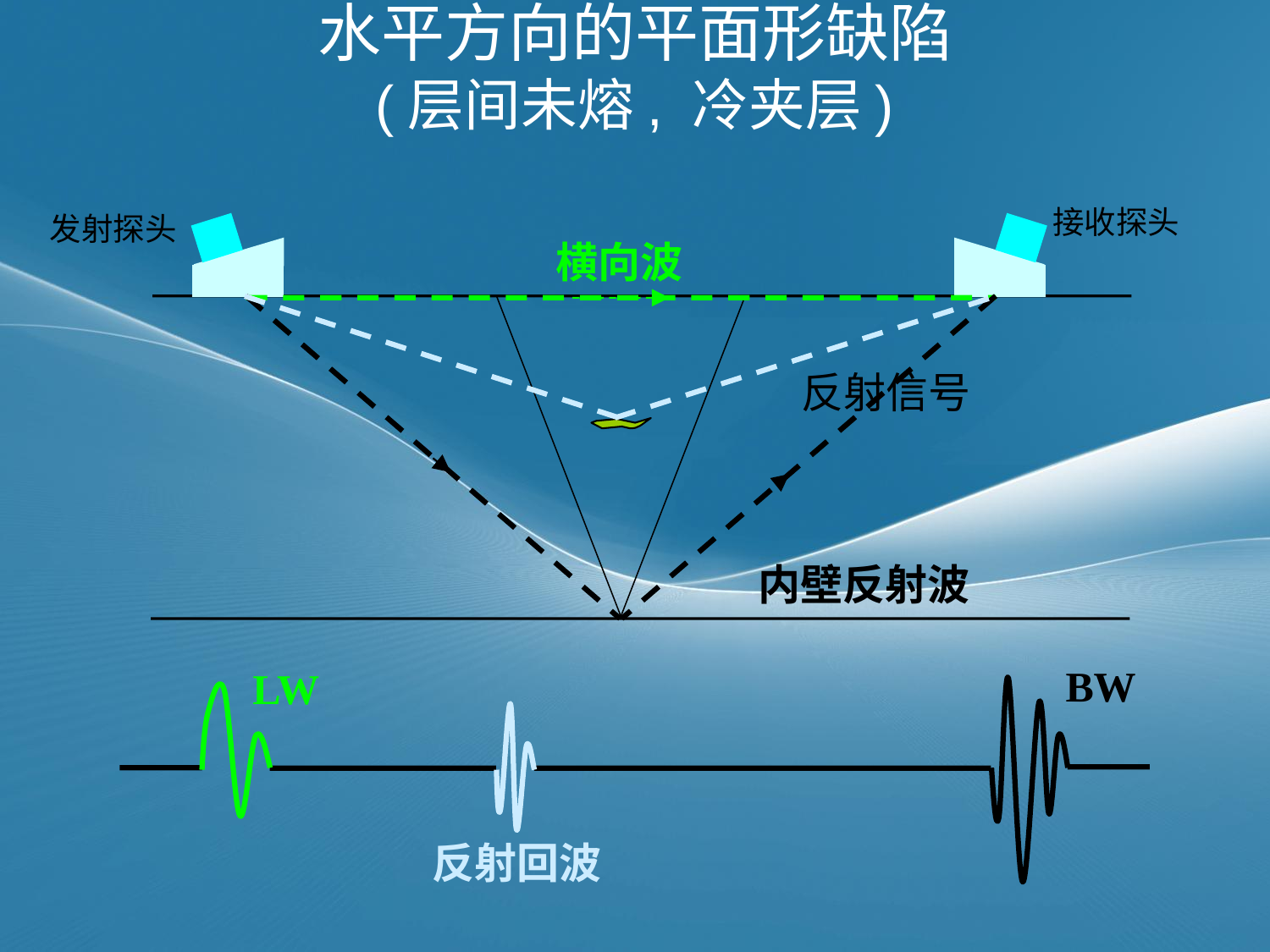

# 水平方向的平面形缺陷 (层间未熔, 冷夹层)
接收探头
发射探头

横向波

LW

内壁反射波
BW

反射信号

反射回波